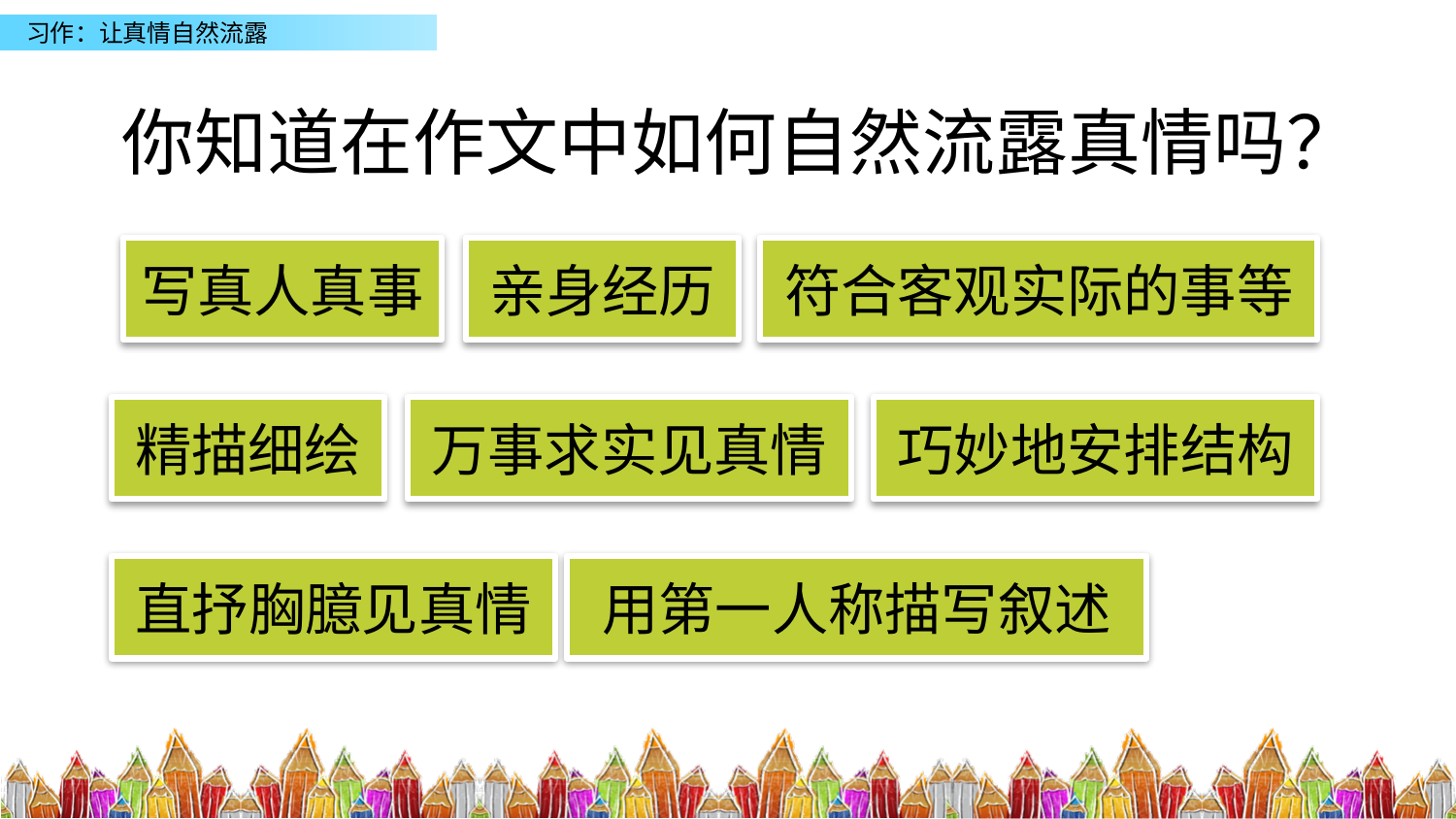

你知道在作文中如何自然流露真情吗？
写真人真事
亲身经历
符合客观实际的事等
精描细绘
万事求实见真情
巧妙地安排结构
直抒胸臆见真情
用第一人称描写叙述